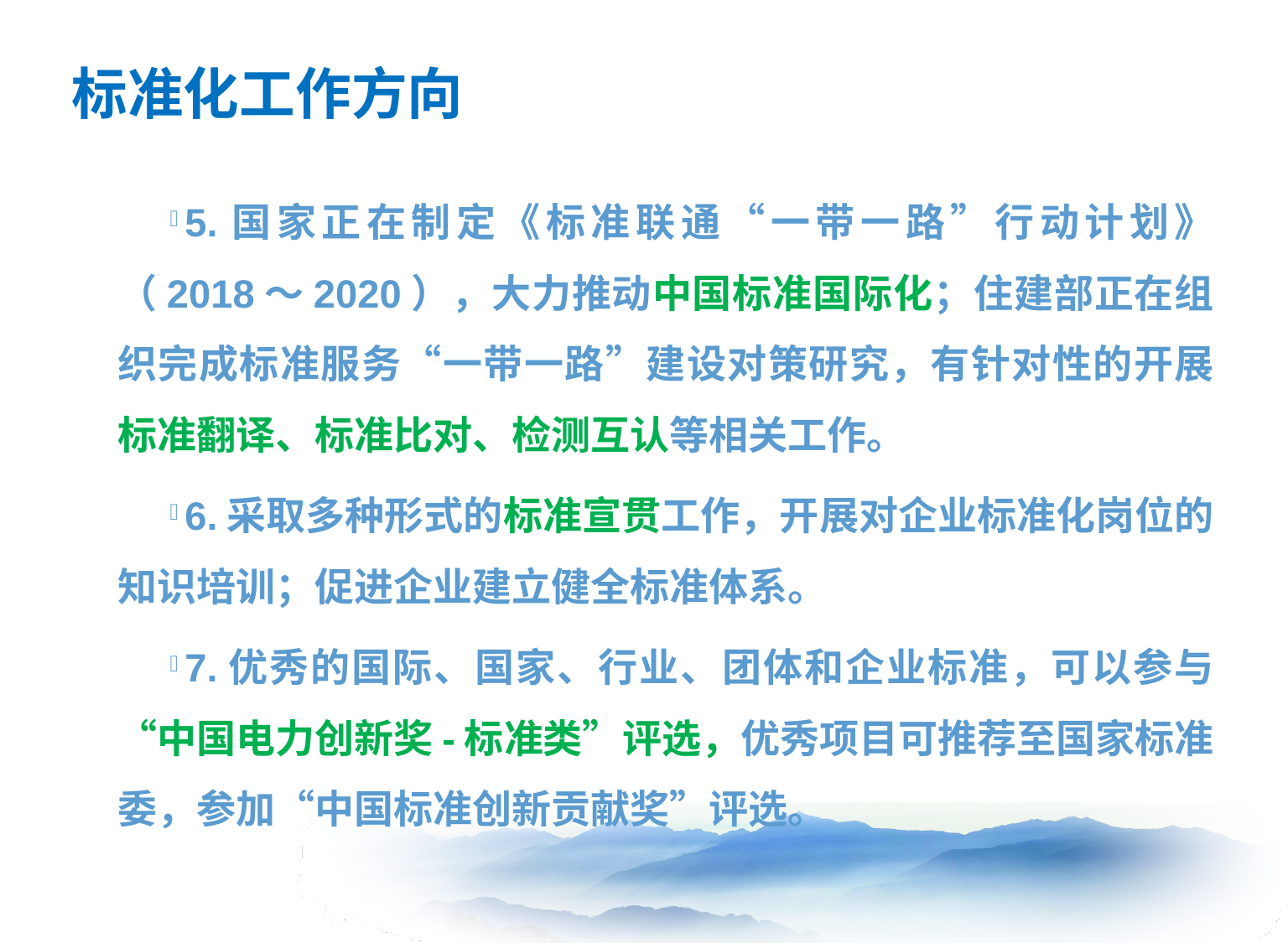

# 标准化工作方向
5.国家正在制定《标准联通“一带一路”行动计划》（2018～2020），大力推动中国标准国际化；住建部正在组织完成标准服务“一带一路”建设对策研究，有针对性的开展标准翻译、标准比对、检测互认等相关工作。
6.采取多种形式的标准宣贯工作，开展对企业标准化岗位的知识培训；促进企业建立健全标准体系。
7.优秀的国际、国家、行业、团体和企业标准，可以参与“中国电力创新奖-标准类”评选，优秀项目可推荐至国家标准委，参加“中国标准创新贡献奖”评选。